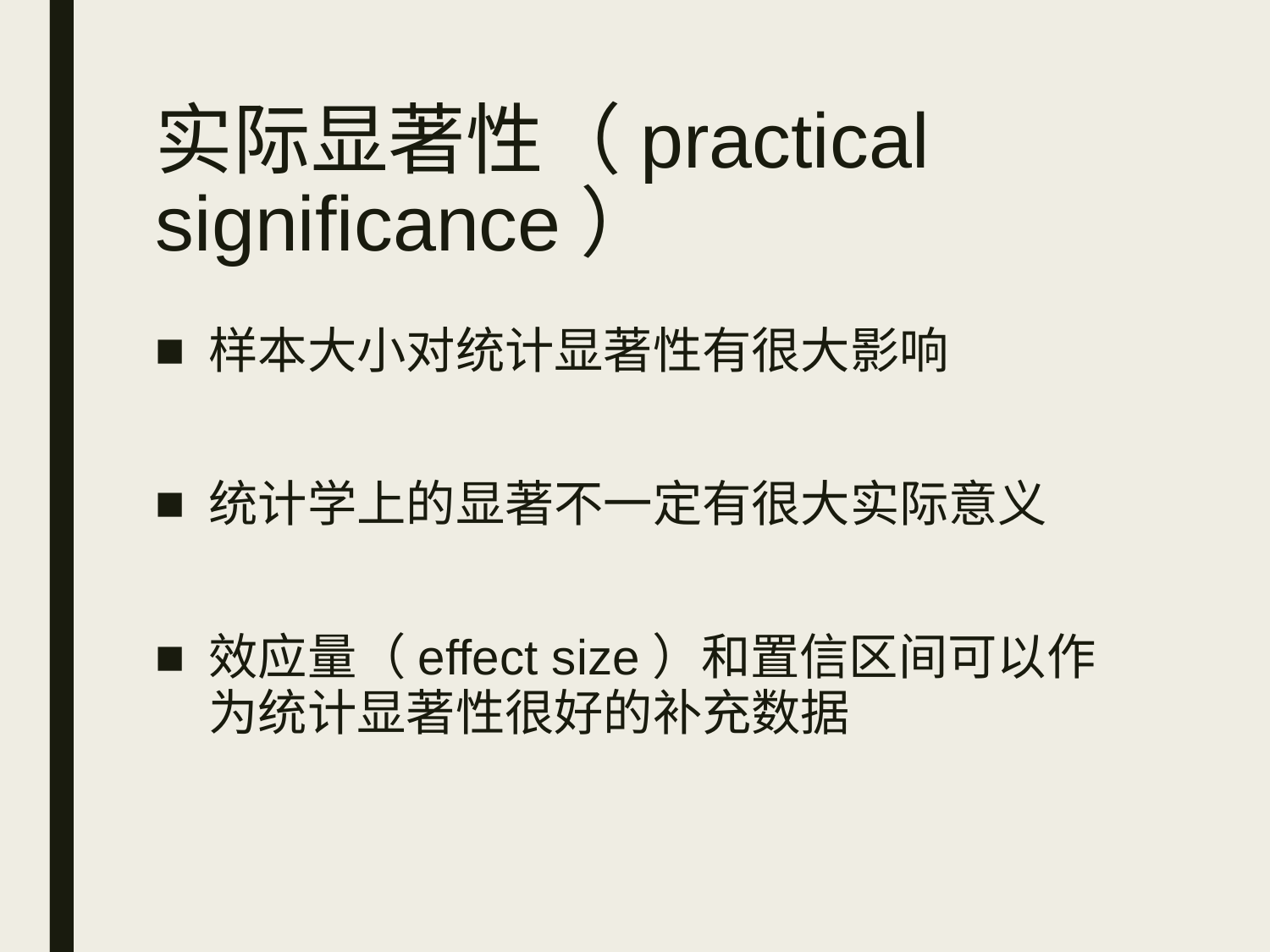

# 实际显著性（practical significance）
样本大小对统计显著性有很大影响

统计学上的显著不一定有很大实际意义

效应量（effect size）和置信区间可以作为统计显著性很好的补充数据